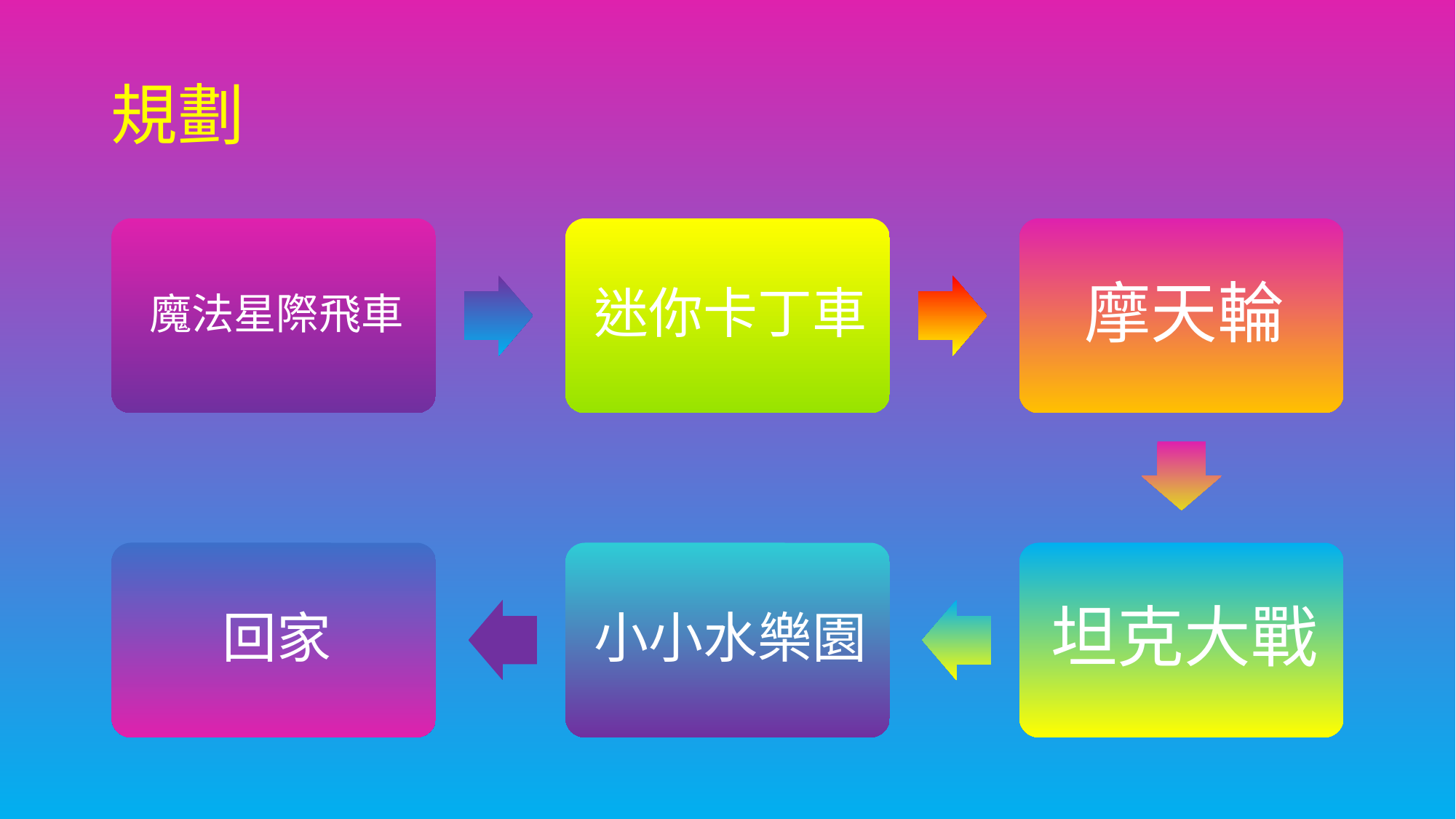

# 規劃
魔法星際飛車

迷你卡丁車

摩天輪

坦克大戰

小小水樂園

回家